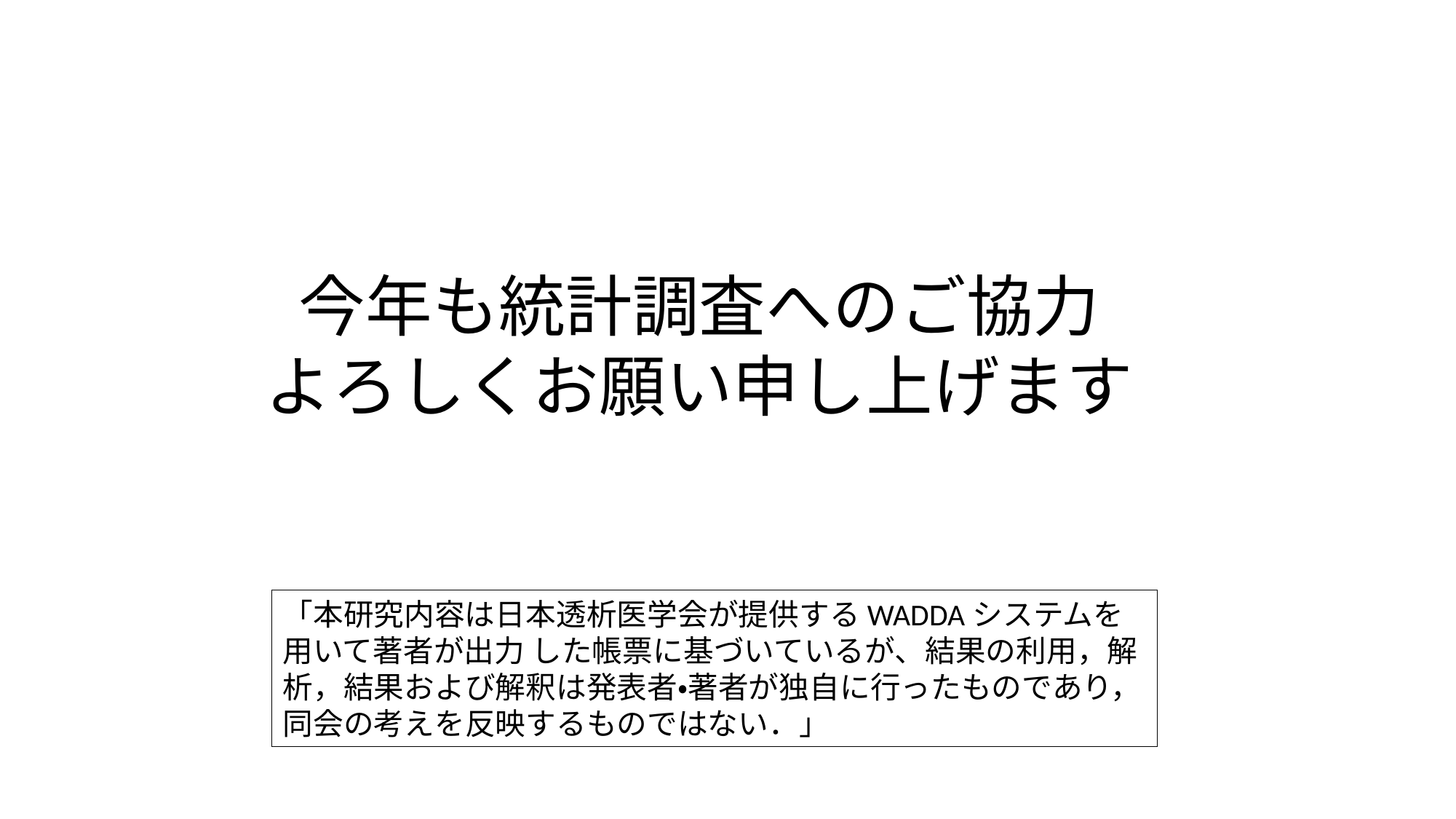

今年も統計調査へのご協力
よろしくお願い申し上げます
「本研究内容は日本透析医学会が提供するWADDAシステムを用いて著者が出力 した帳票に基づいているが、結果の利用，解析，結果および解釈は発表者・著者が独自に行ったものであり， 同会の考えを反映するものではない．」